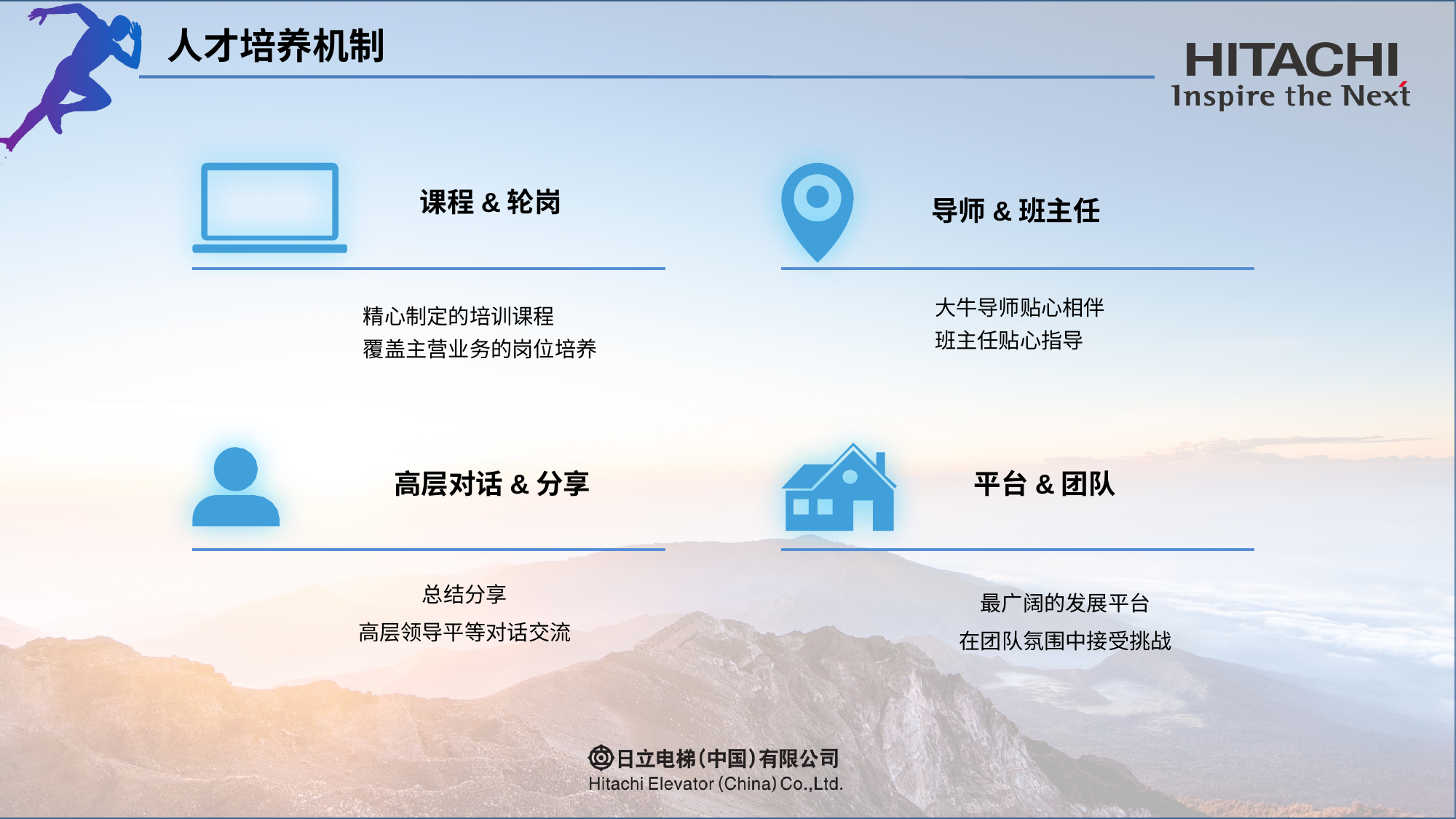

人才培养机制

课程&轮岗
导师&班主任
大牛导师贴心相伴
班主任贴心指导
精心制定的培训课程
覆盖主营业务的岗位培养

高层对话&分享
平台&团队
总结分享
高层领导平等对话交流
最广阔的发展平台
在团队氛围中接受挑战